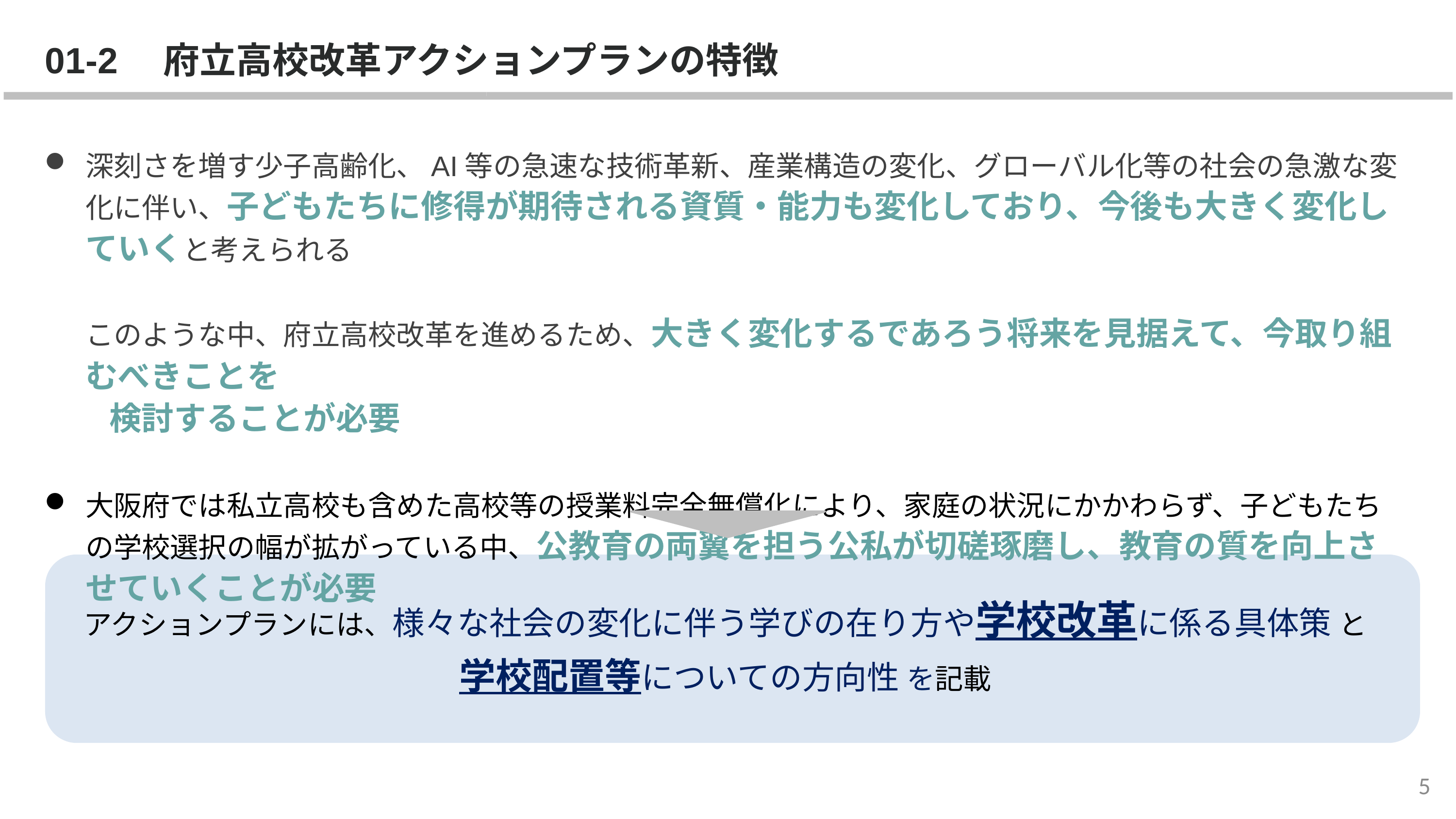

01-2　府立高校改革アクションプランの特徴

深刻さを増す少子高齢化、AI等の急速な技術革新、産業構造の変化、グローバル化等の社会の急激な変化に伴い、子どもたちに修得が期待される資質・能力も変化しており、今後も大きく変化していくと考えられる
このような中、府立高校改革を進めるため、大きく変化するであろう将来を見据えて、今取り組むべきことを
　　検討することが必要

大阪府では私立高校も含めた高校等の授業料完全無償化により、家庭の状況にかかわらず、子どもたちの学校選択の幅が拡がっている中、公教育の両翼を担う公私が切磋琢磨し、教育の質を向上させていくことが必要

アクションプランには、様々な社会の変化に伴う学びの在り方や学校改革に係る具体策 と
学校配置等についての方向性 を記載
5